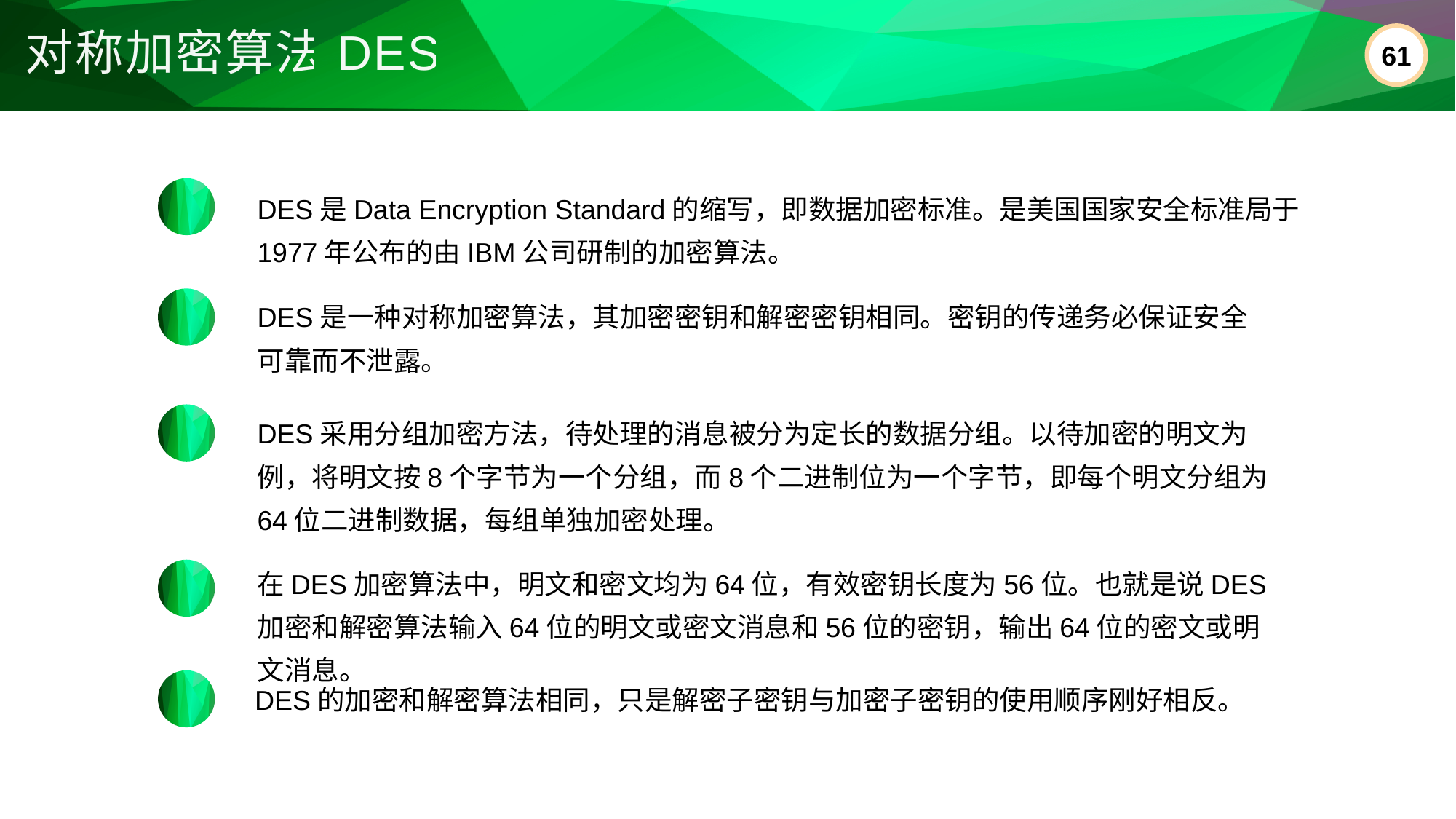

对称加密算法DES
DES是Data Encryption Standard的缩写，即数据加密标准。是美国国家安全标准局于1977年公布的由IBM公司研制的加密算法。

DES是一种对称加密算法，其加密密钥和解密密钥相同。密钥的传递务必保证安全可靠而不泄露。

DES采用分组加密方法，待处理的消息被分为定长的数据分组。以待加密的明文为例，将明文按8个字节为一个分组，而8个二进制位为一个字节，即每个明文分组为64位二进制数据，每组单独加密处理。

在DES加密算法中，明文和密文均为64位，有效密钥长度为56位。也就是说DES加密和解密算法输入64位的明文或密文消息和56位的密钥，输出64位的密文或明文消息。

DES的加密和解密算法相同，只是解密子密钥与加密子密钥的使用顺序刚好相反。